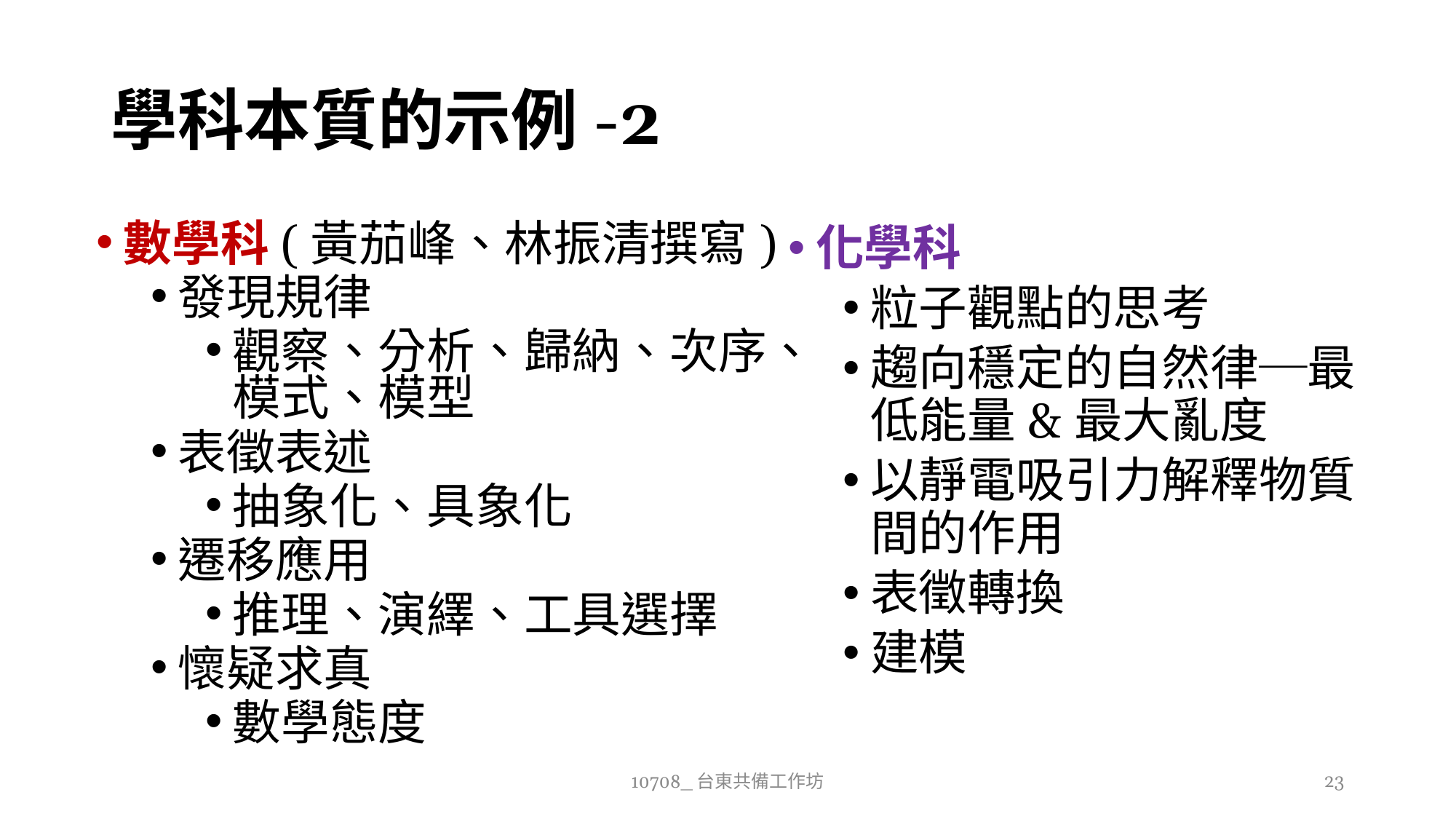

# 學科本質的示例-2
數學科(黃茄峰、林振清撰寫)
發現規律
觀察、分析、歸納、次序、模式、模型
表徵表述
抽象化、具象化
遷移應用
推理、演繹、工具選擇
懷疑求真
數學態度
化學科
粒子觀點的思考
趨向穩定的自然律─最低能量&最大亂度
以靜電吸引力解釋物質間的作用
表徵轉換
建模

10708_台東共備工作坊
23